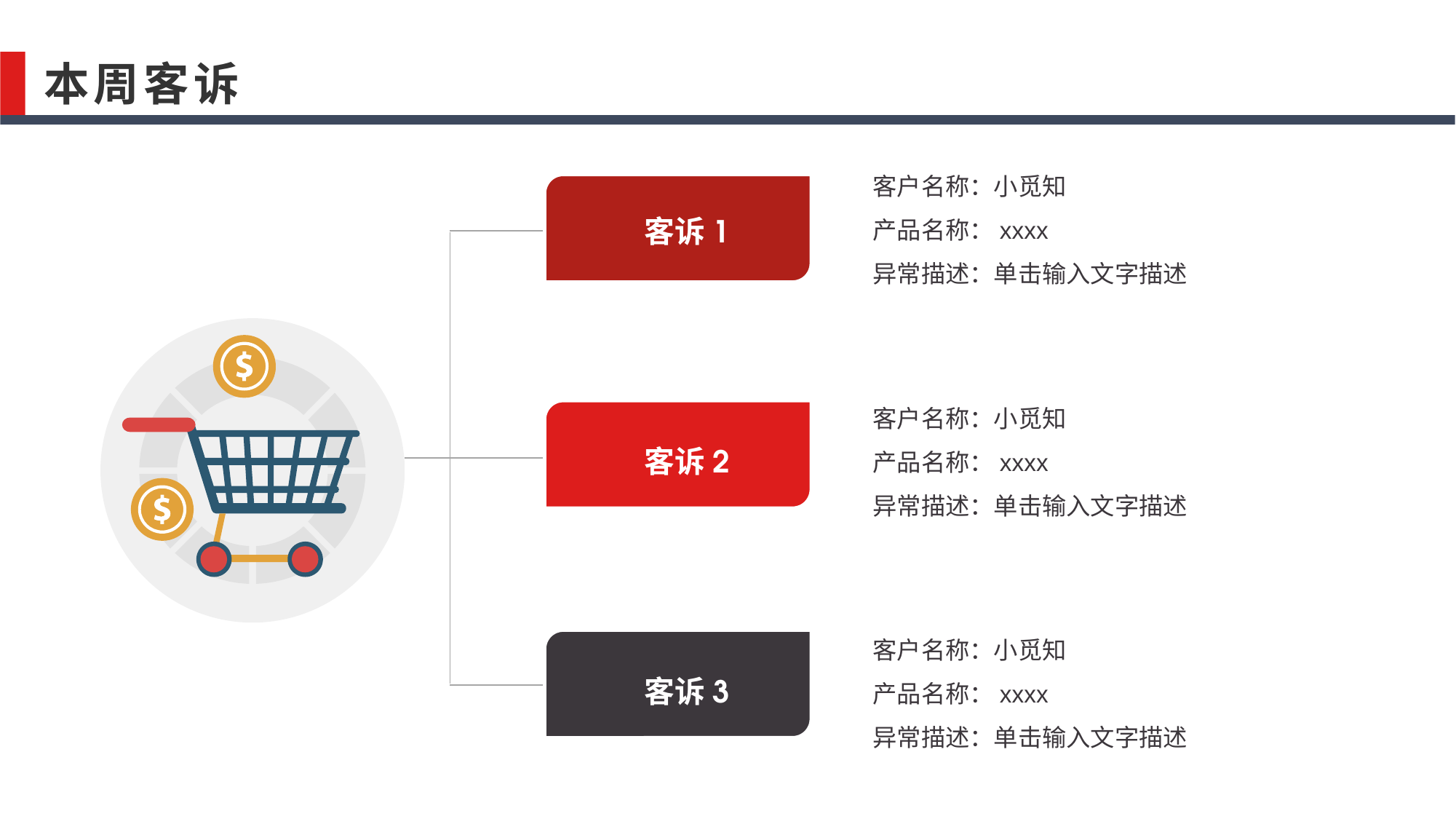

本周客诉

客户名称：小觅知
产品名称：xxxx
异常描述：单击输入文字描述

客诉1

客户名称：小觅知
产品名称：xxxx
异常描述：单击输入文字描述

客诉2
客户名称：小觅知
产品名称：xxxx
异常描述：单击输入文字描述

客诉3